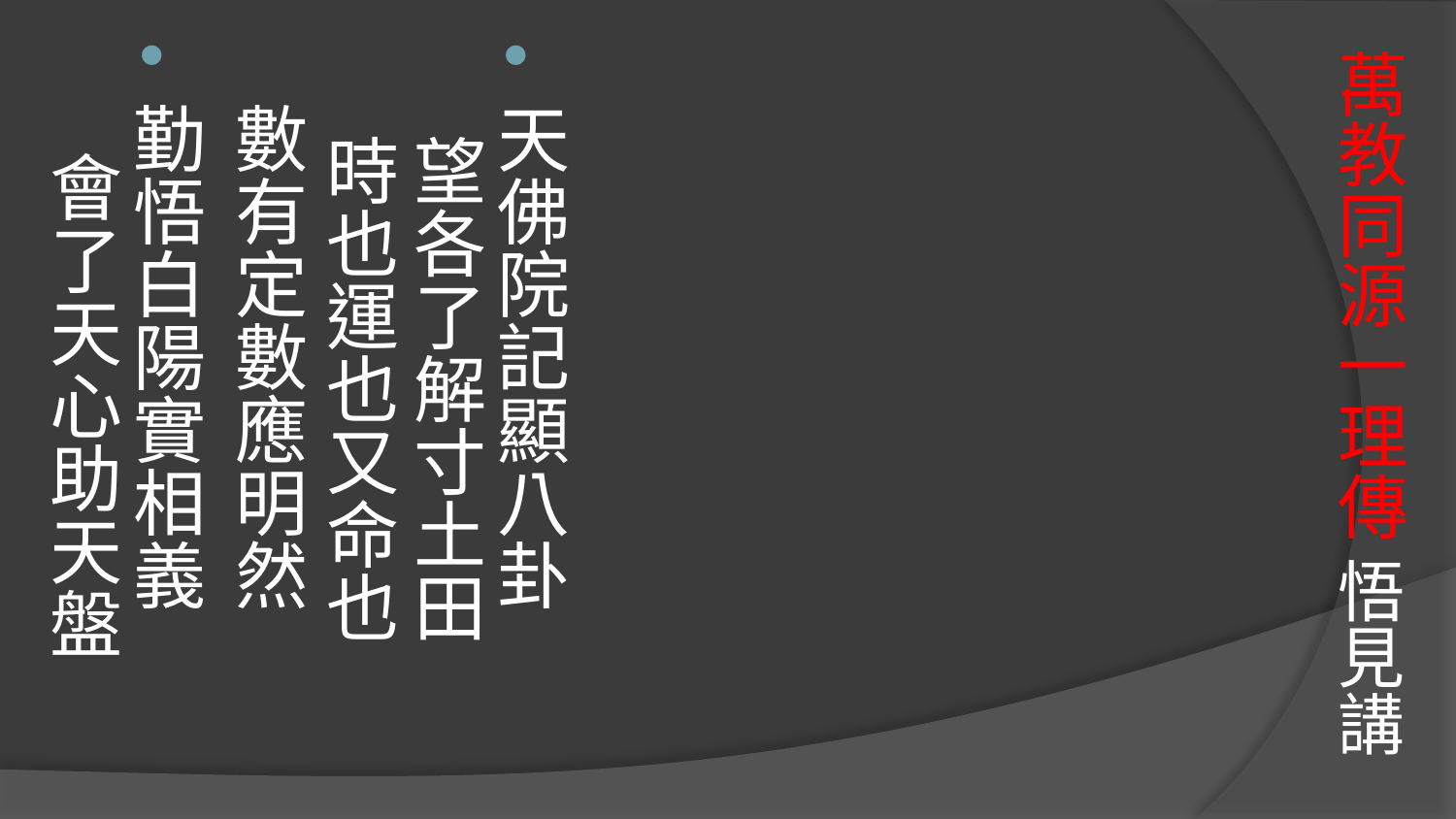

# 萬教同源一理傳 悟見講
天佛院記顯八卦             望各了解寸土田           時也運也又命也      數有定數應明然
勤悟白陽實相義              會了天心助天盤